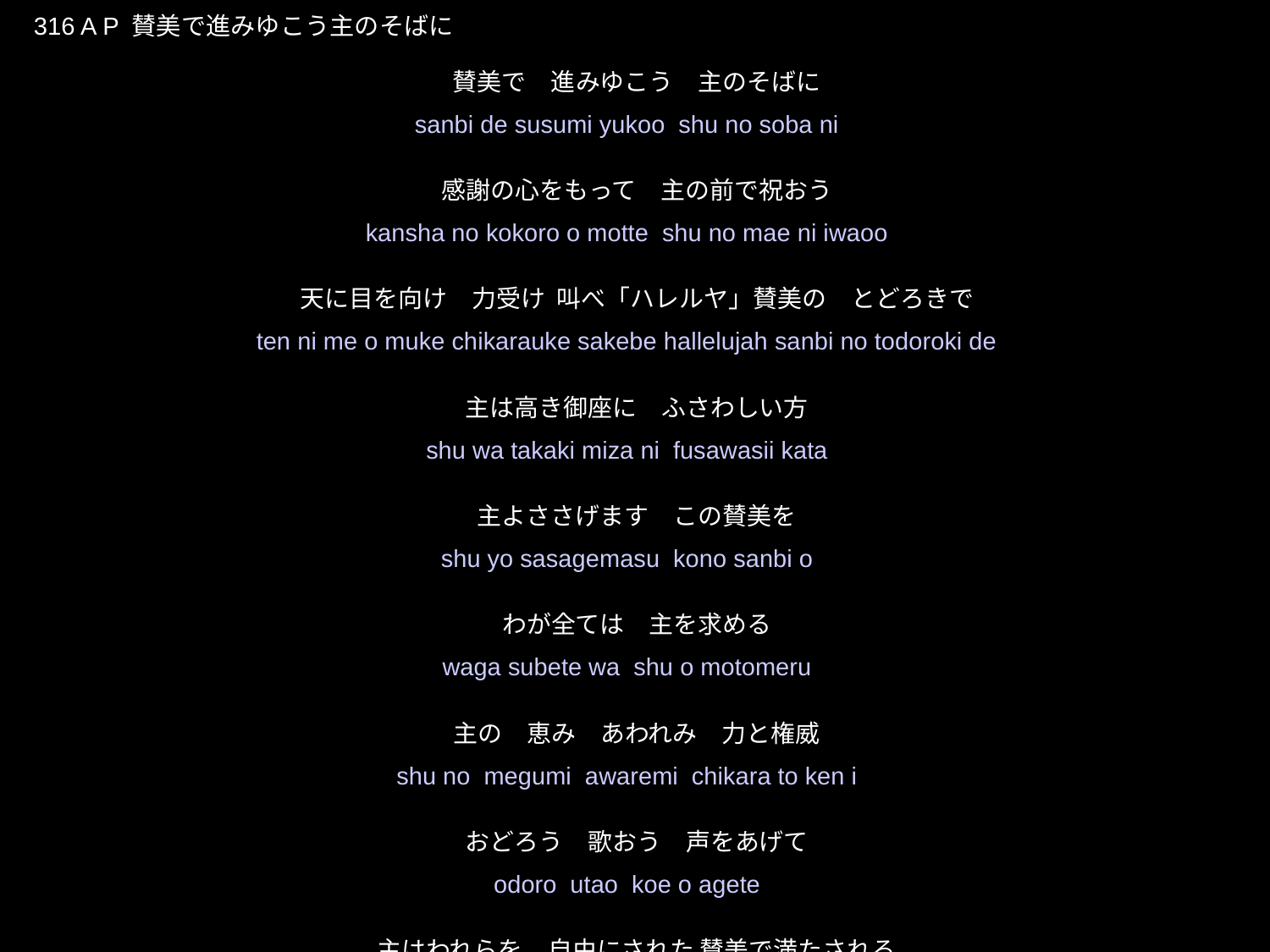

さんびですすみゆこう
★P
316 A P 賛美で進みゆこう主のそばに
賛美で　進みゆこう　主のそばに
感謝の心をもって　主の前で祝おう
天に目を向け　力受け  叫べ「ハレルヤ」賛美の　とどろきで
主は高き御座に　ふさわしい方
主よささげます　この賛美を
わが全ては　主を求める
主の　恵み　あわれみ　力と権威
おどろう　歌おう　声をあげて
主はわれらを　自由にされた 賛美で満たされる
★４
sanbi de susumi yukoo  shu no soba ni
kansha no kokoro o motte  shu no mae ni iwaoo
ten ni me o muke chikarauke sakebe hallelujah sanbi no todoroki de
shu wa takaki miza ni  fusawasii kata
shu yo sasagemasu  kono sanbi o
waga subete wa  shu o motomeru
shu no  megumi  awaremi  chikara to ken i
odoro  utao  koe o agete
shu wa warera o jiyuu ni sareta　sanbi de mitasareru